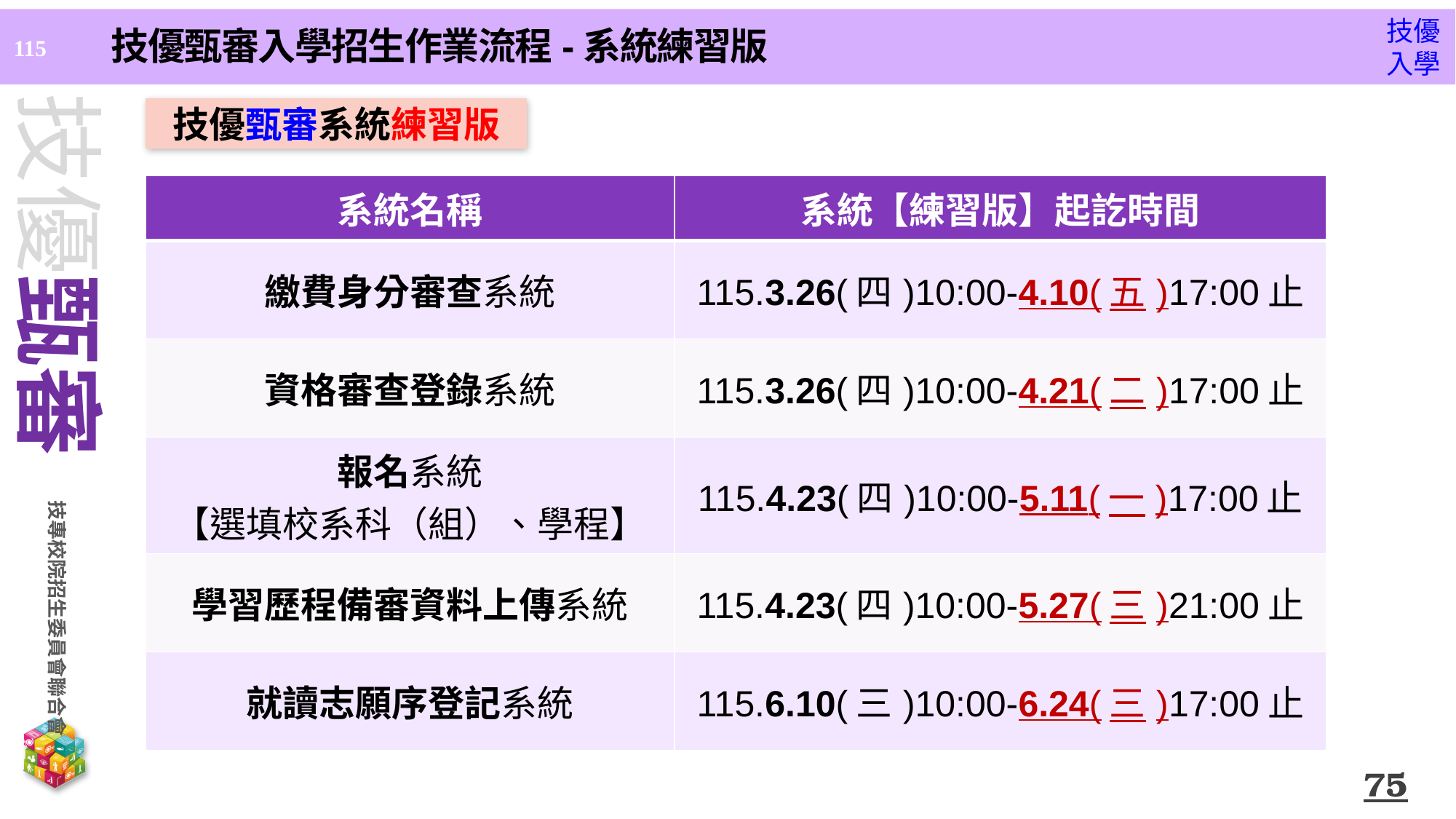

技優甄審入學招生作業流程-系統練習版
技優甄審系統練習版
| 系統名稱 | 系統【練習版】起訖時間 |
| --- | --- |
| 繳費身分審查系統 | 115.3.26(四)10:00-4.10(五)17:00止 |
| 資格審查登錄系統 | 115.3.26(四)10:00-4.21(二)17:00止 |
| 報名系統 【選填校系科（組）、學程】 | 115.4.23(四)10:00-5.11(一)17:00止 |
| 學習歷程備審資料上傳系統 | 115.4.23(四)10:00-5.27(三)21:00止 |
| 就讀志願序登記系統 | 115.6.10(三)10:00-6.24(三)17:00止 |